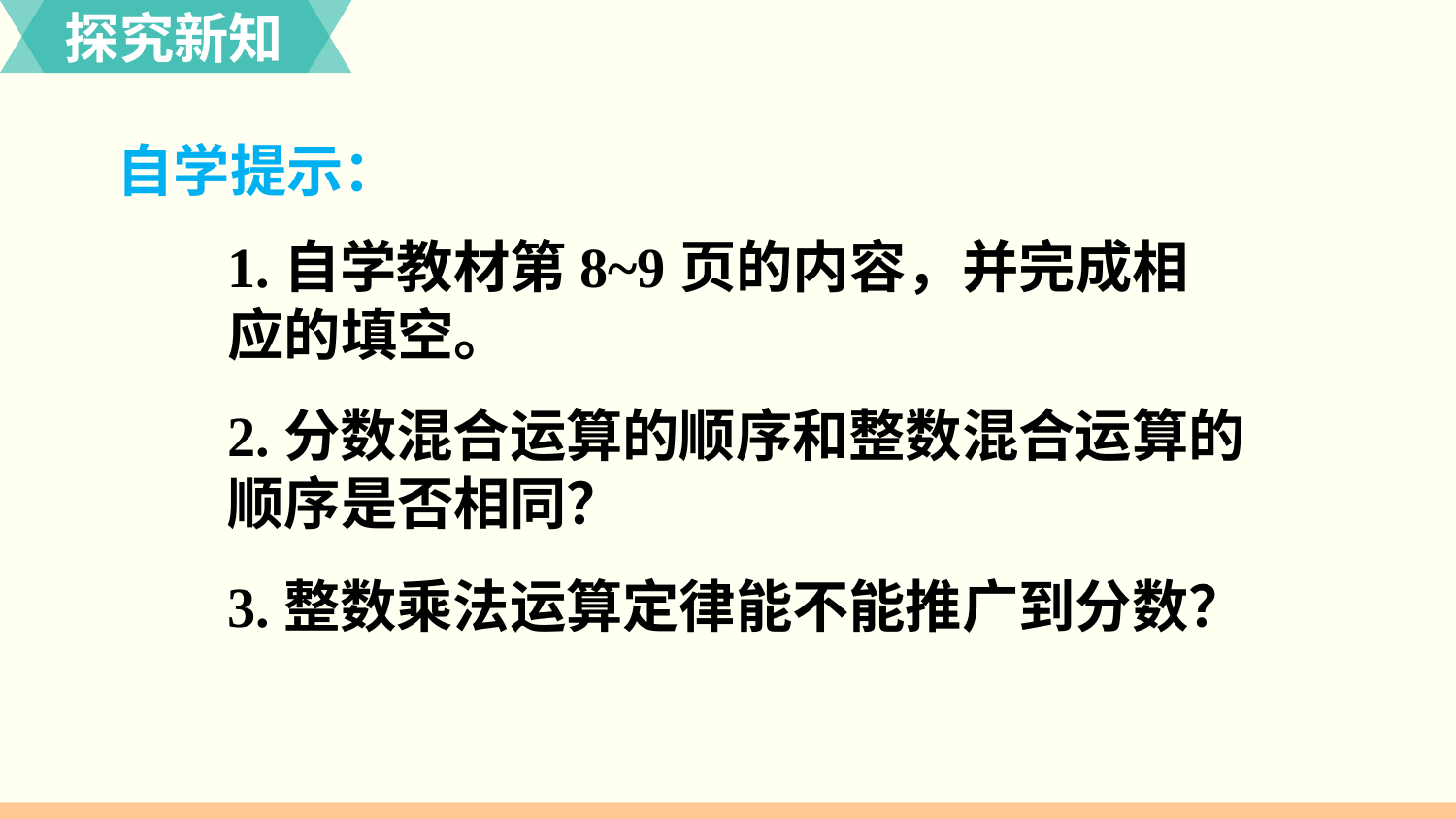

探究新知

自学提示：
1.自学教材第8~9页的内容，并完成相应的填空。
2.分数混合运算的顺序和整数混合运算的顺序是否相同？
3.整数乘法运算定律能不能推广到分数？